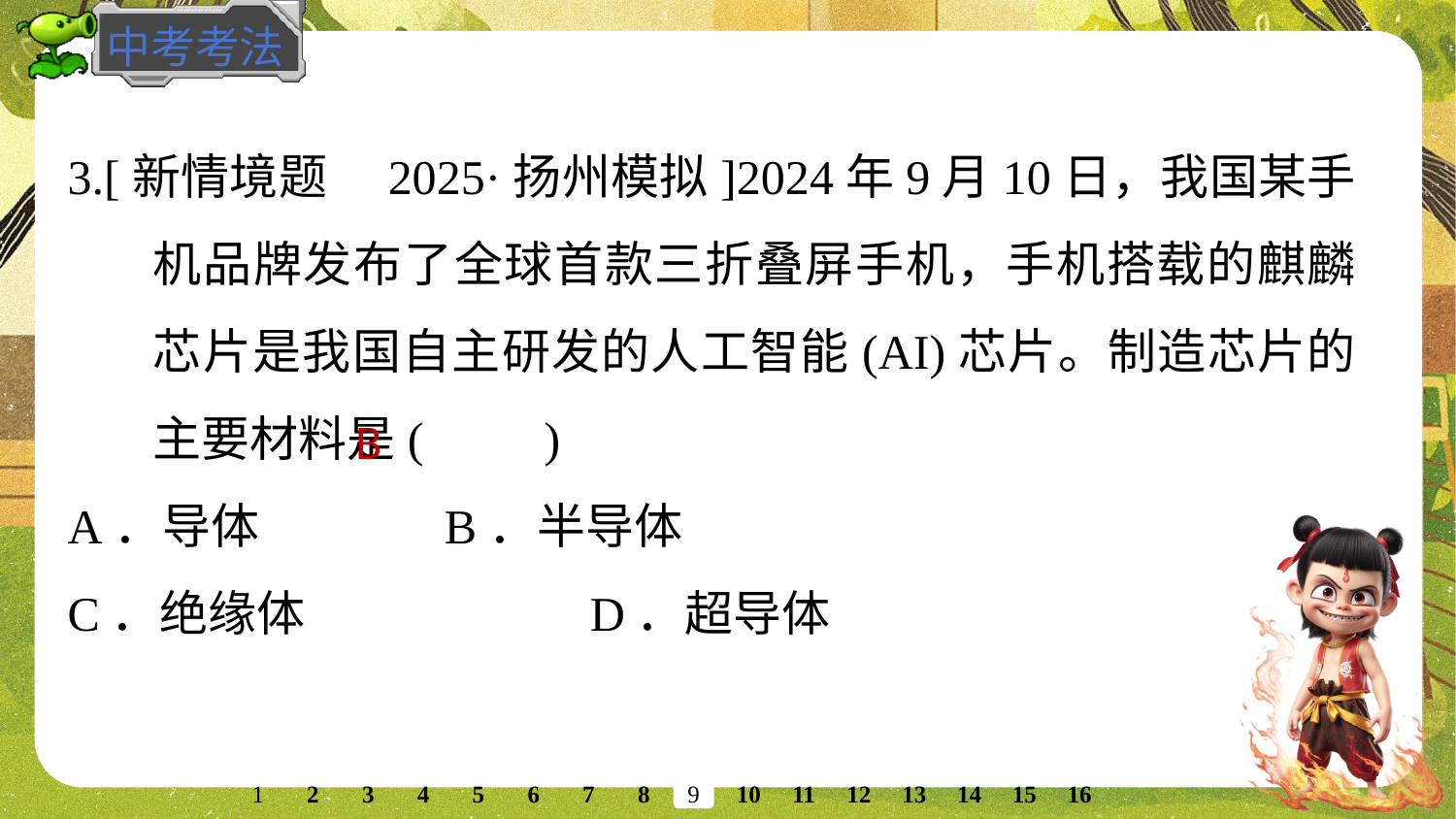

3.[新情境题　2025·扬州模拟]2024年9月10日，我国某手机品牌发布了全球首款三折叠屏手机，手机搭载的麒麟芯片是我国自主研发的人工智能(AI)芯片。制造芯片的主要材料是(　　)
A．导体  		B．半导体
C．绝缘体  		D．超导体
B
2
3
4
5
6
7
8
10
11
12
13
14
15
16
1
9